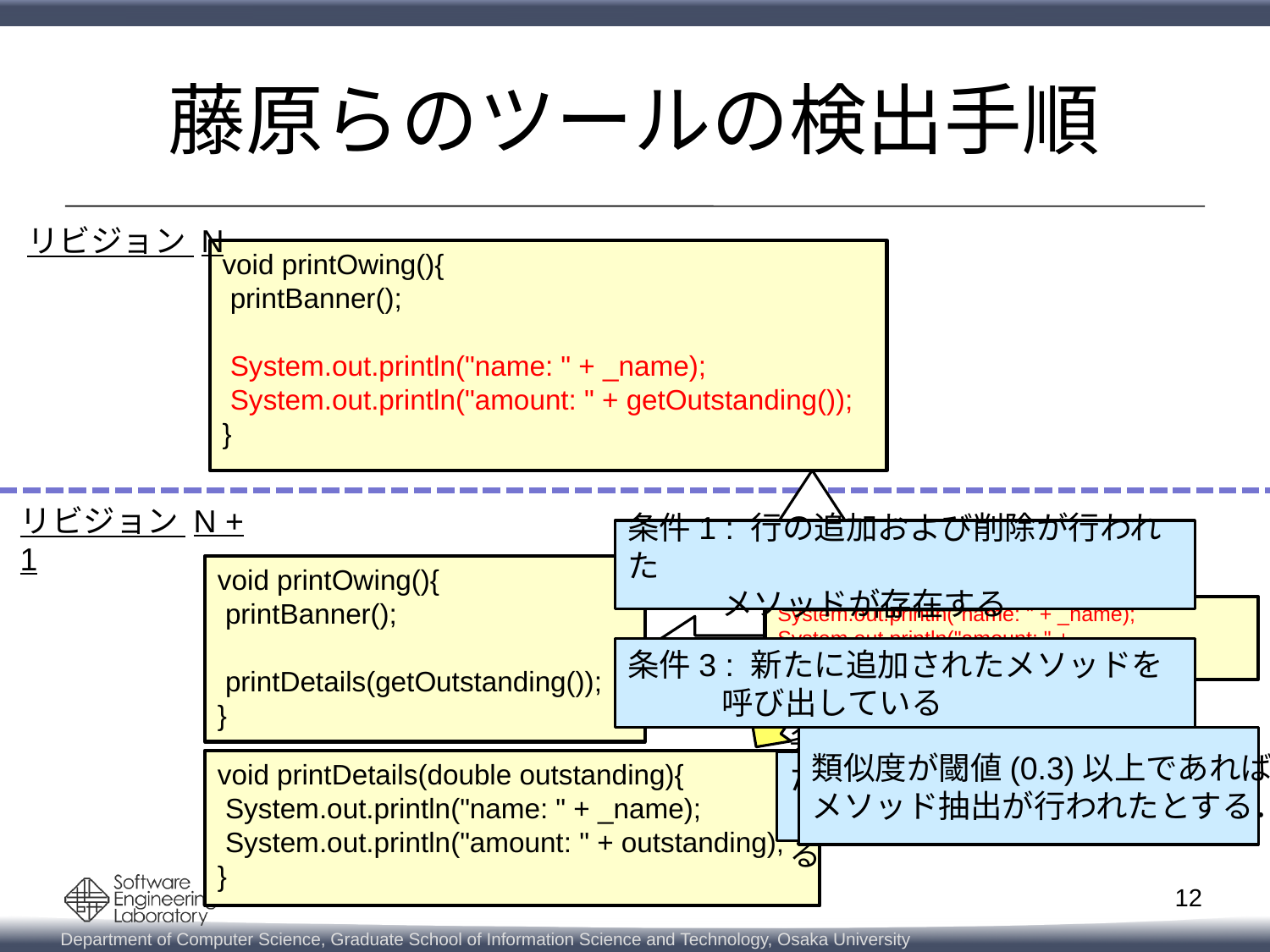

# 藤原らのツールの検出手順
リビジョン N
void printOwing(){
 printBanner();

 System.out.println("name: " + _name);
 System.out.println("amount: " + getOutstanding());
}

リビジョン N + 1
条件1 : 行の追加および削除が行われた
            メソッドが存在する
void printOwing(){
 printBanner();

 printDetails(getOutstanding());
}
削除された行
System.out.println("name: " + _name);
System.out.println("amount: " + getOutstanding());
条件3 : 新たに追加されたメソッドを
            呼び出している

類似度が閾値(0.3)以上であれば
メソッド抽出が行われたとする．
void printDetails(double outstanding){
 System.out.println("name: " + _name);
 System.out.println("amount: " + outstanding);
}
条件2 : 新たに追加された
            メソッドが存在する
12